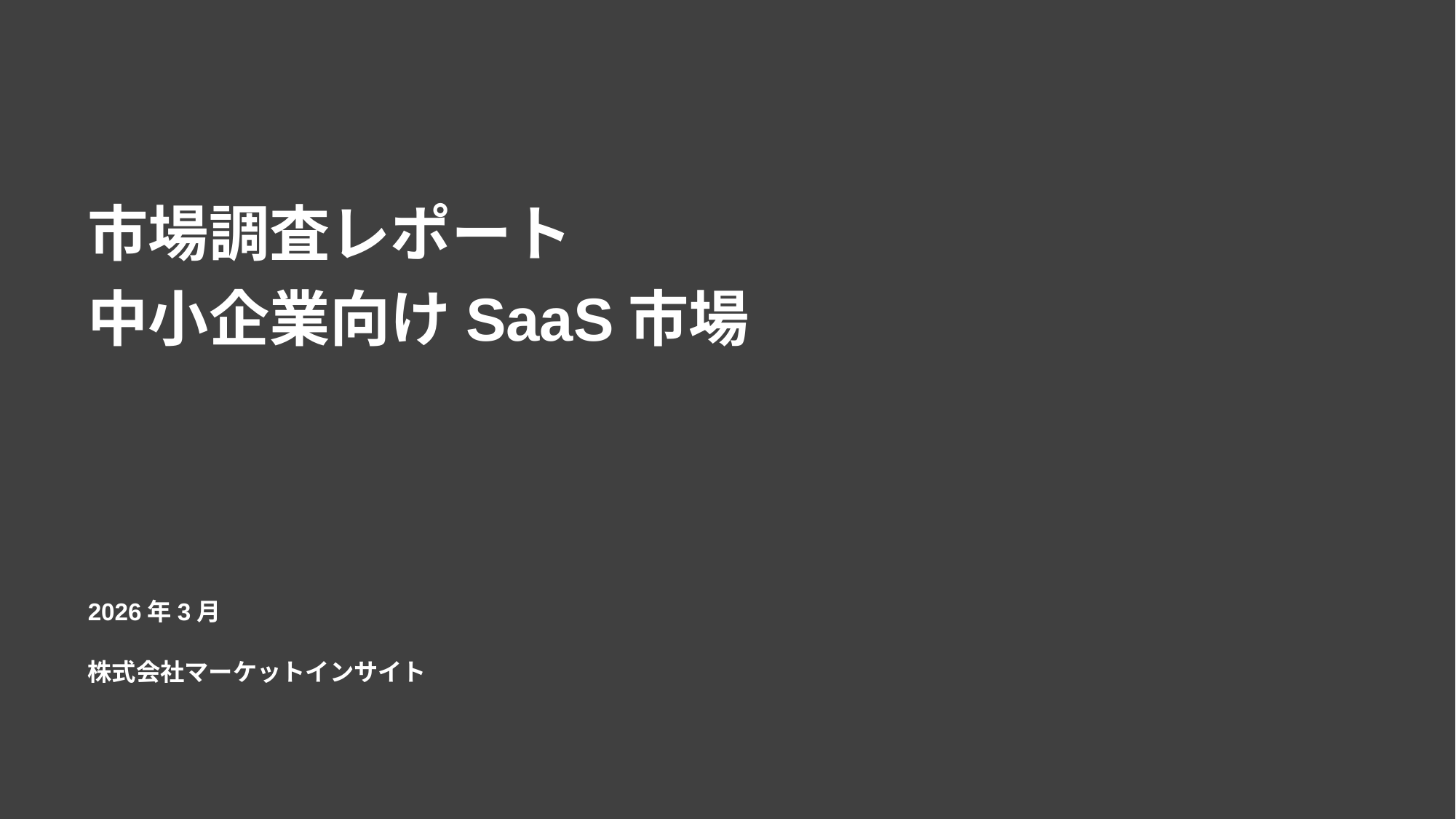

市場調査レポート
中小企業向けSaaS市場
2026年3月
株式会社マーケットインサイト